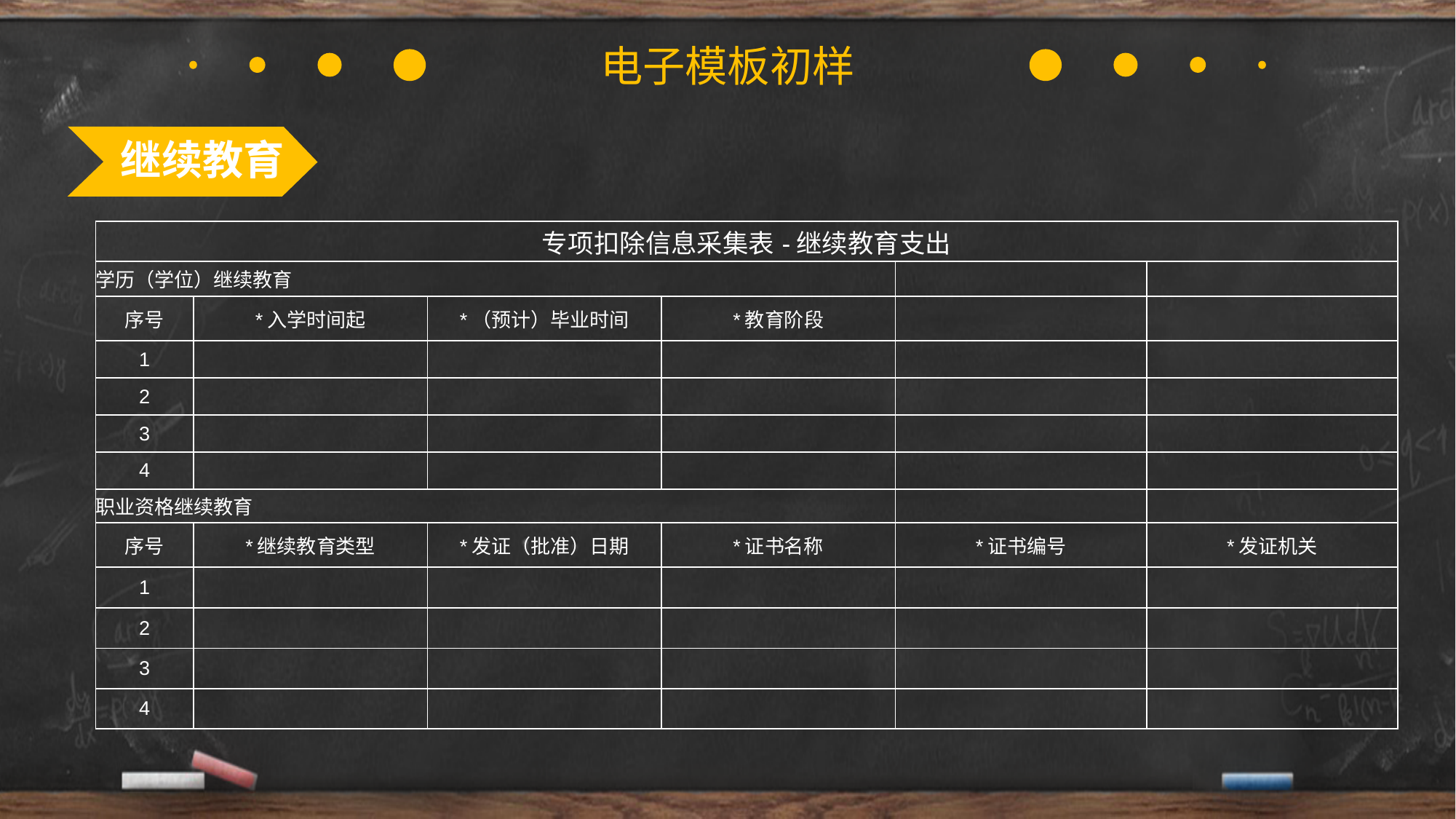

电子模板初样

继续教育
| 专项扣除信息采集表-继续教育支出 |  |  |  |  |  |
| --- | --- | --- | --- | --- | --- |
| 学历（学位）继续教育 |  |  |  |  |  |
| 序号 | \*入学时间起 | \*（预计）毕业时间 | \*教育阶段 |  |  |
| 1 |  |  |  |  |  |
| 2 |  |  |  |  |  |
| 3 |  |  |  |  |  |
| 4 |  |  |  |  |  |
| 职业资格继续教育 |  |  |  |  |  |
| 序号 | \*继续教育类型 | \*发证（批准）日期 | \*证书名称 | \*证书编号 | \*发证机关 |
| 1 |  |  |  |  |  |
| 2 |  |  |  |  |  |
| 3 |  |  |  |  |  |
| 4 |  |  |  |  |  |